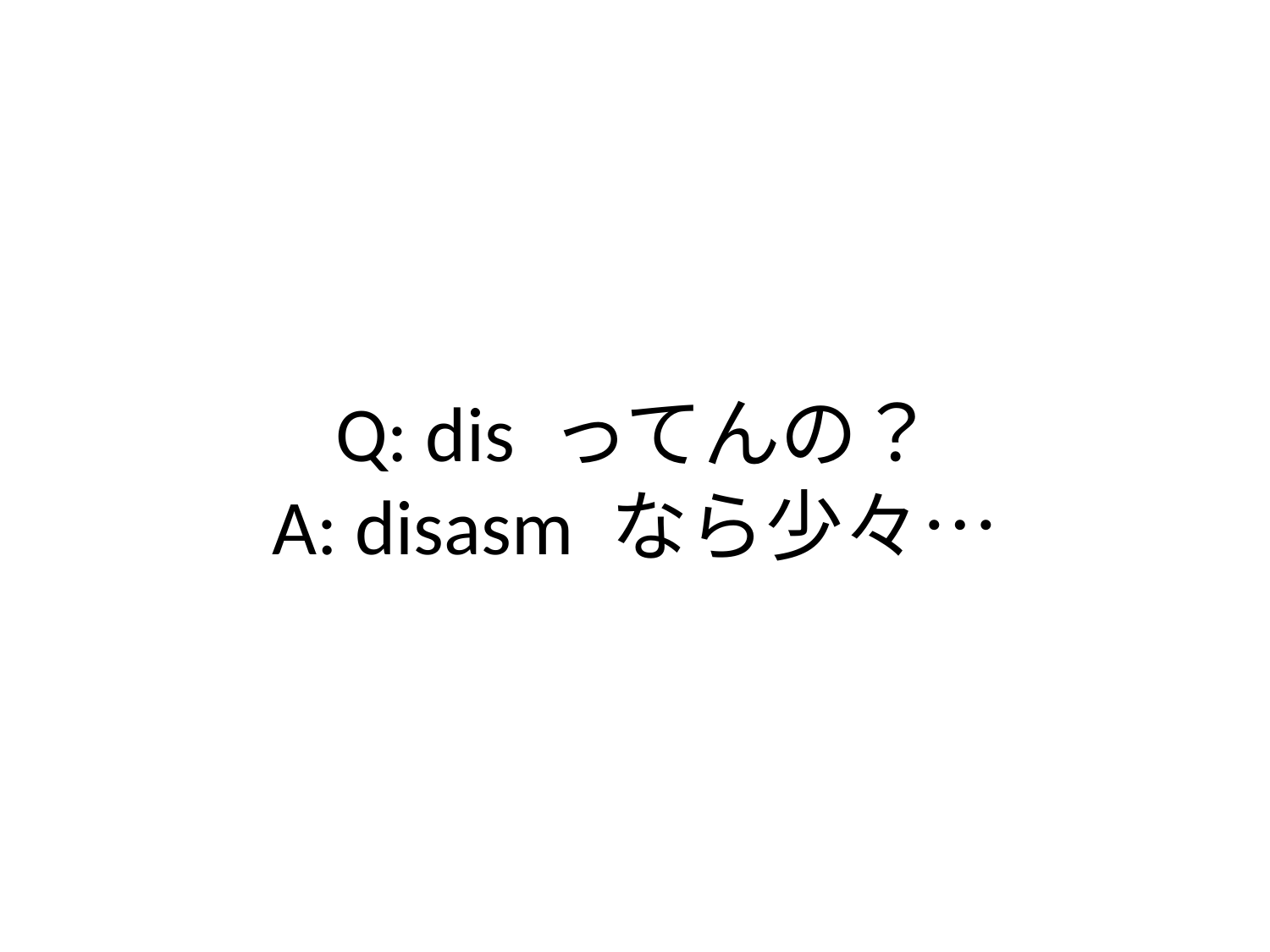

# Q: dis ってんの？ A: disasm なら少々…